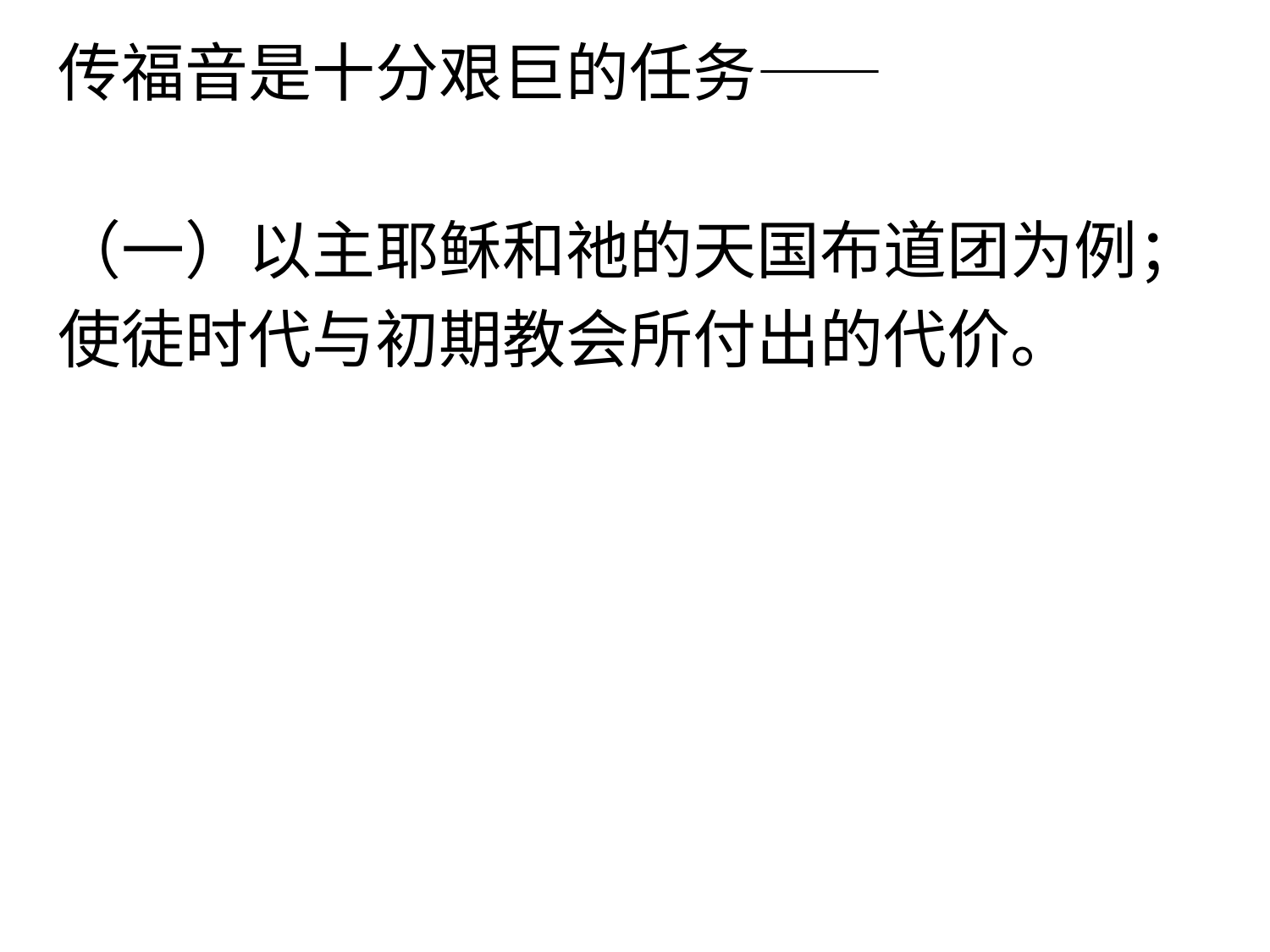

传福音是十分艰巨的任务——

（一）以主耶稣和祂的天国布道团为例；
使徒时代与初期教会所付出的代价。